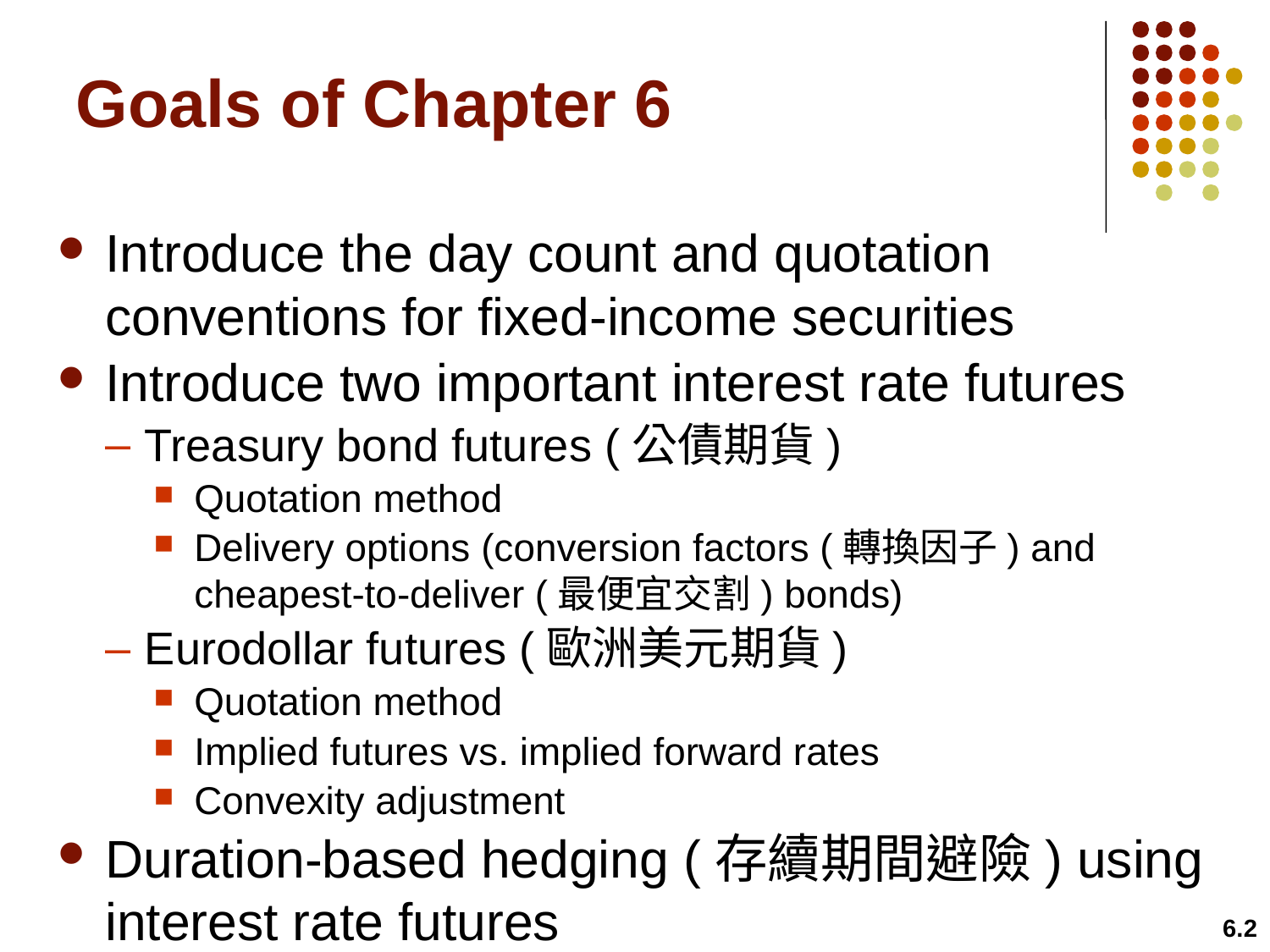

# Goals of Chapter 6
Introduce the day count and quotation conventions for fixed-income securities
Introduce two important interest rate futures
Treasury bond futures (公債期貨)
Quotation method
Delivery options (conversion factors (轉換因子) and cheapest-to-deliver (最便宜交割) bonds)
Eurodollar futures (歐洲美元期貨)
Quotation method
Implied futures vs. implied forward rates
Convexity adjustment
Duration-based hedging (存續期間避險) using interest rate futures
6.2